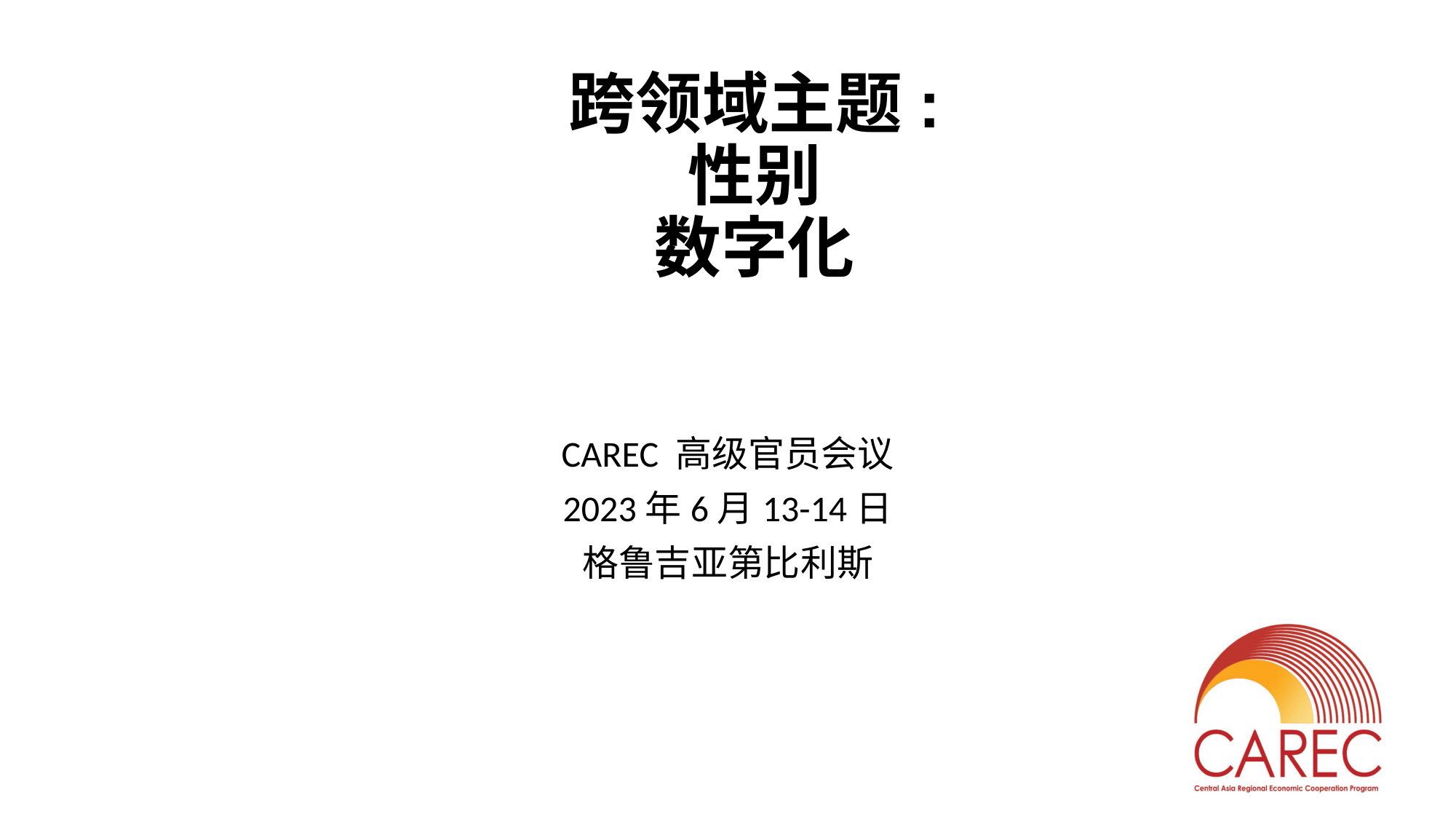

# 跨领域主题: 性别 数字化
CAREC 高级官员会议
2023年6月13-14日
格鲁吉亚第比利斯